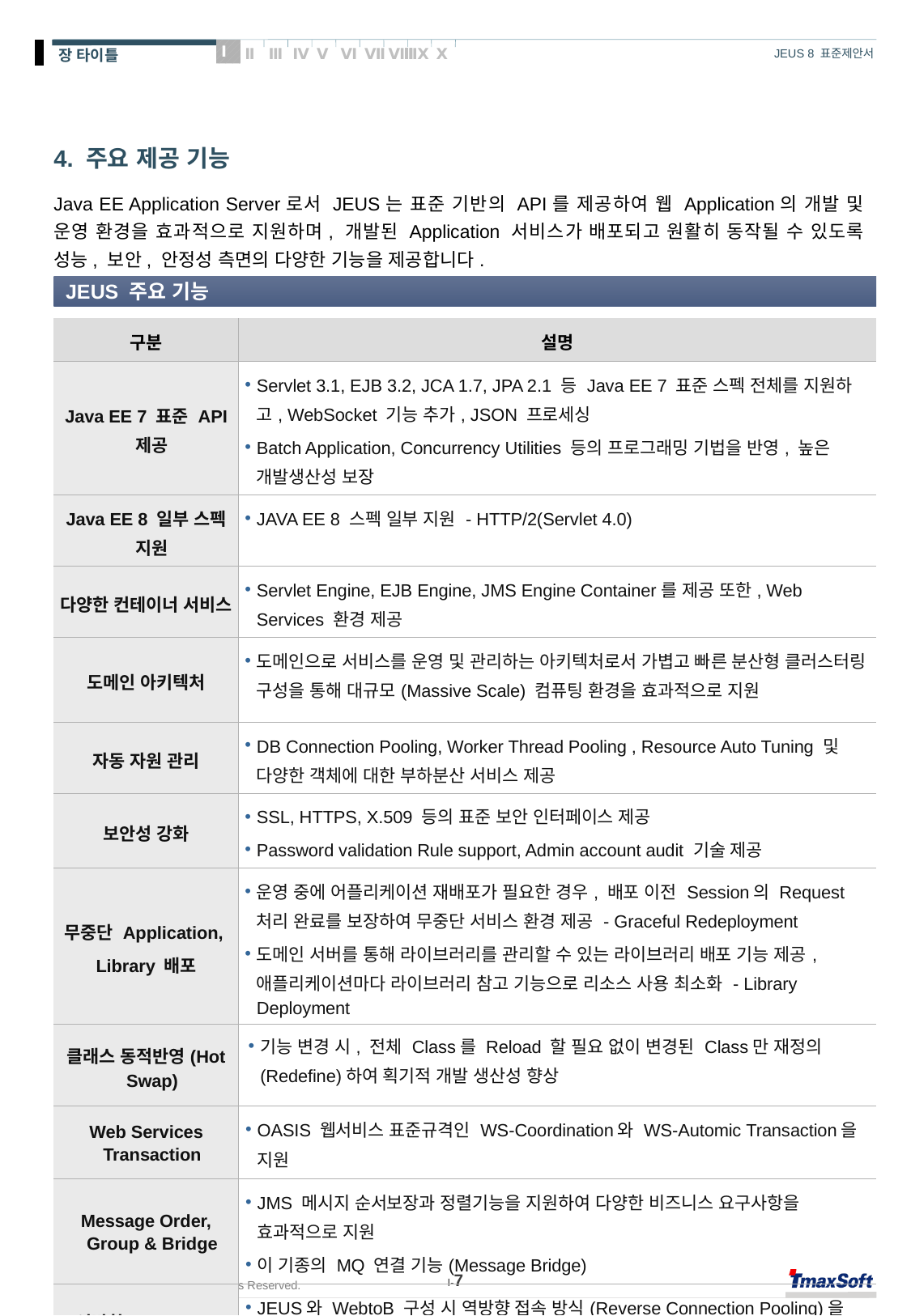

# 4. 주요 제공 기능
Java EE Application Server로서 JEUS는 표준 기반의 API를 제공하여 웹 Application의 개발 및 운영 환경을 효과적으로 지원하며, 개발된 Application 서비스가 배포되고 원활히 동작될 수 있도록 성능, 보안, 안정성 측면의 다양한 기능을 제공합니다.
JEUS 주요 기능
| 구분 | 설명 |
| --- | --- |
| Java EE 7 표준 API 제공 | Servlet 3.1, EJB 3.2, JCA 1.7, JPA 2.1 등 Java EE 7 표준 스펙 전체를 지원하고, WebSocket 기능 추가, JSON 프로세싱 Batch Application, Concurrency Utilities 등의 프로그래밍 기법을 반영, 높은 개발생산성 보장 |
| Java EE 8 일부 스펙 지원 | JAVA EE 8 스펙 일부 지원 - HTTP/2(Servlet 4.0) |
| 다양한 컨테이너 서비스 | Servlet Engine, EJB Engine, JMS Engine Container를 제공 또한, Web Services 환경 제공 |
| 도메인 아키텍처 | 도메인으로 서비스를 운영 및 관리하는 아키텍처로서 가볍고 빠른 분산형 클러스터링 구성을 통해 대규모(Massive Scale) 컴퓨팅 환경을 효과적으로 지원 |
| 자동 자원 관리 | DB Connection Pooling, Worker Thread Pooling , Resource Auto Tuning 및 다양한 객체에 대한 부하분산 서비스 제공 |
| 보안성 강화 | SSL, HTTPS, X.509 등의 표준 보안 인터페이스 제공 Password validation Rule support, Admin account audit 기술 제공 |
| 무중단 Application, Library 배포 | 운영 중에 어플리케이션 재배포가 필요한 경우, 배포 이전 Session의 Request 처리 완료를 보장하여 무중단 서비스 환경 제공 - Graceful Redeployment 도메인 서버를 통해 라이브러리를 관리할 수 있는 라이브러리 배포 기능 제공, 애플리케이션마다 라이브러리 참고 기능으로 리소스 사용 최소화 - Library Deployment |
| 클래스 동적반영(Hot Swap) | 기능 변경 시, 전체 Class를 Reload 할 필요 없이 변경된 Class만 재정의(Redefine)하여 획기적 개발 생산성 향상 |
| Web Services Transaction | OASIS 웹서비스 표준규격인 WS-Coordination와 WS-Automic Transaction을 지원 |
| Message Order, Group & Bridge | JMS 메시지 순서보장과 정렬기능을 지원하여 다양한 비즈니스 요구사항을 효과적으로 지원 이 기종의 MQ 연결 기능(Message Bridge) |
| 역방향 Web/WAS 연결 | JEUS와 WebtoB 구성 시 역방향 접속 방식(Reverse Connection Pooling)을 제공하여 방화벽에 웹서버와 WAS 간의 통신을 위한 Inbound 포트를 따로 열지 않는 최상의 보안 제공 |